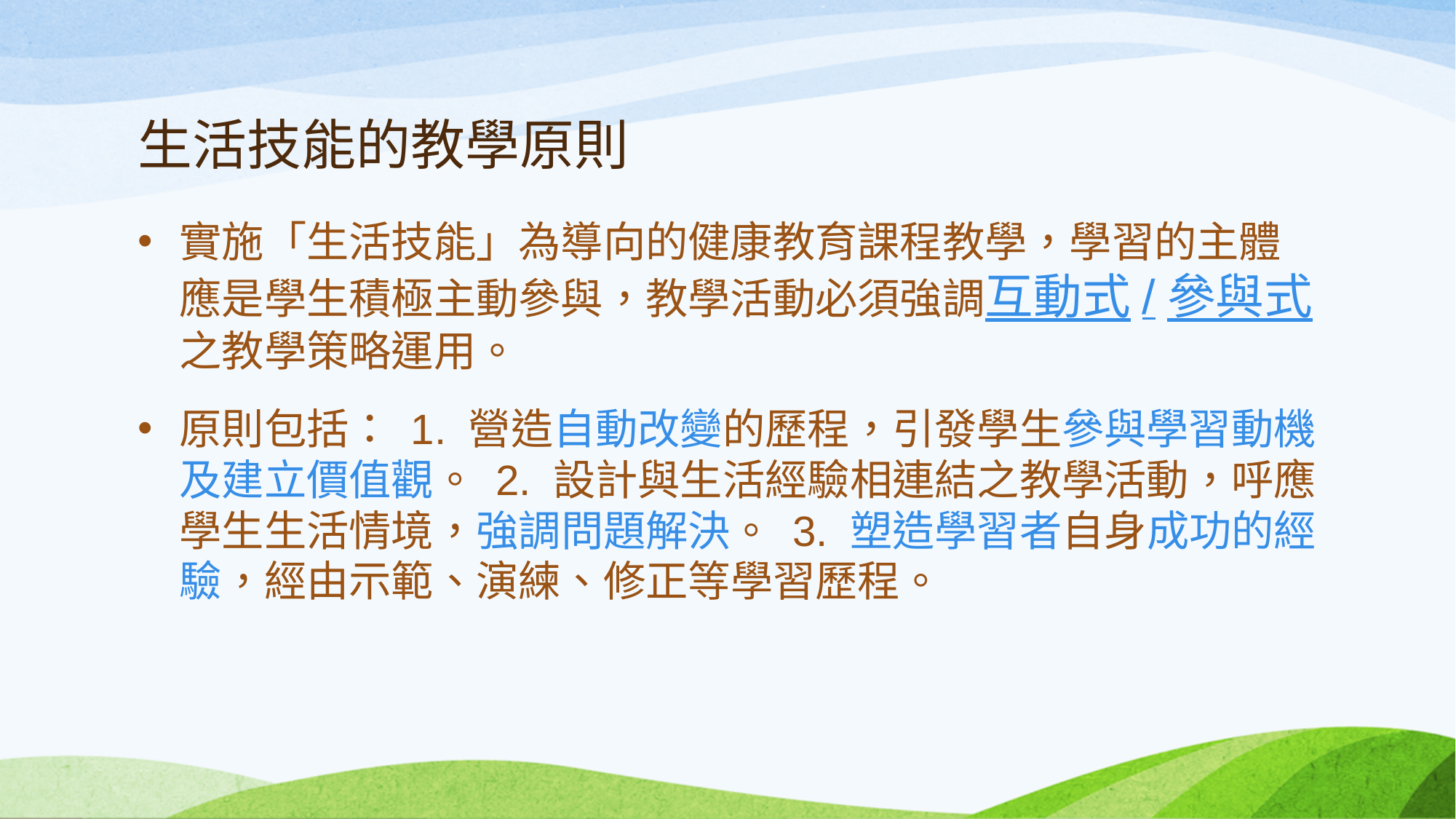

# 生活技能的教學原則
實施「生活技能」為導向的健康教育課程教學，學習的主體應是學生積極主動參與，教學活動必須強調互動式/參與式之教學策略運用。
原則包括： 1. 營造自動改變的歷程，引發學生參與學習動機及建立價值觀。 2. 設計與生活經驗相連結之教學活動，呼應學生生活情境，強調問題解決。 3. 塑造學習者自身成功的經驗，經由示範、演練、修正等學習歷程。